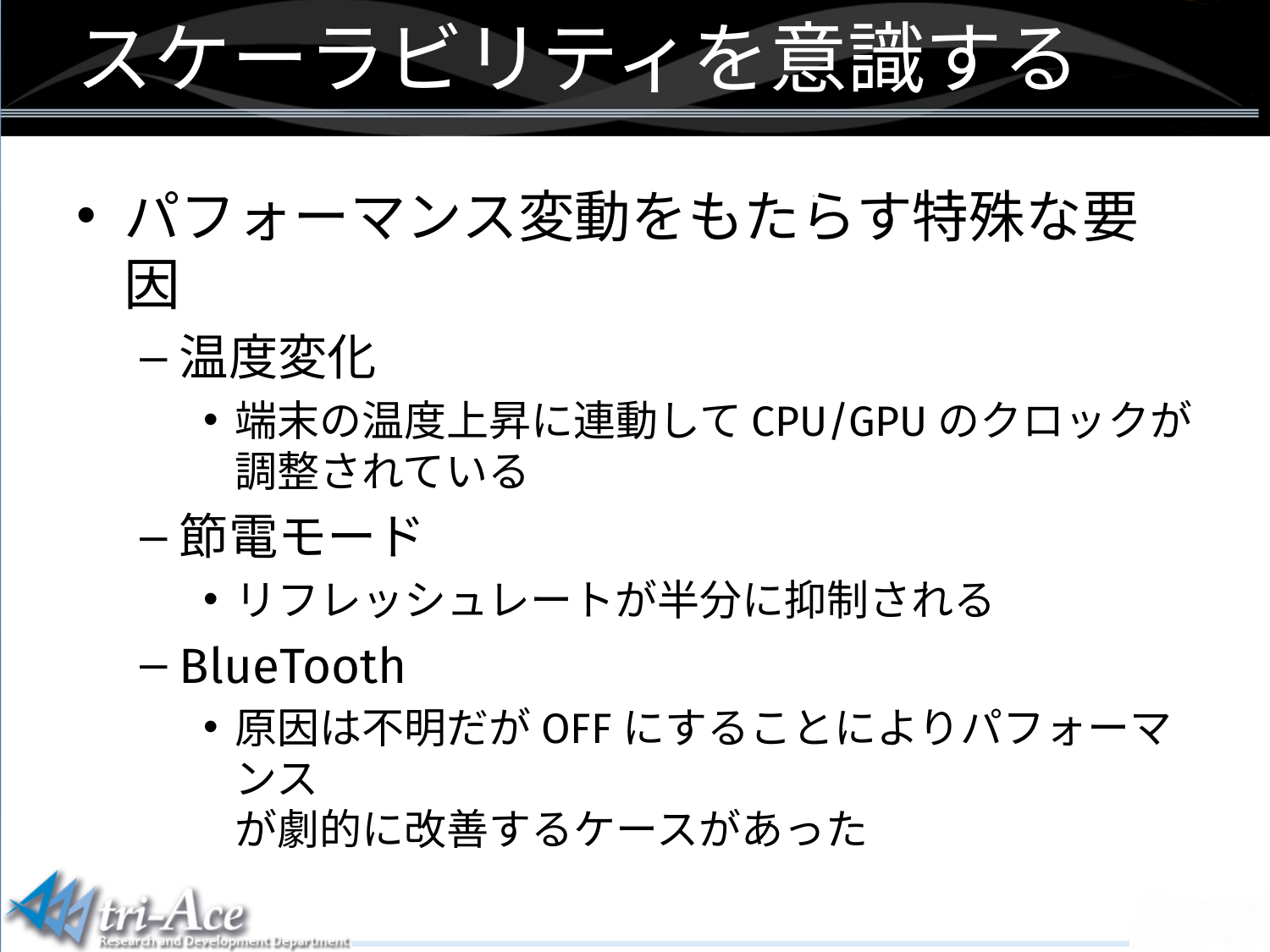

パフォーマンス変動をもたらす特殊な要因
温度変化
端末の温度上昇に連動してCPU/GPUのクロックが
調整されている
節電モード
リフレッシュレートが半分に抑制される
BlueTooth
原因は不明だがOFFにすることによりパフォーマンス
が劇的に改善するケースがあった

スケーラビリティを意識する